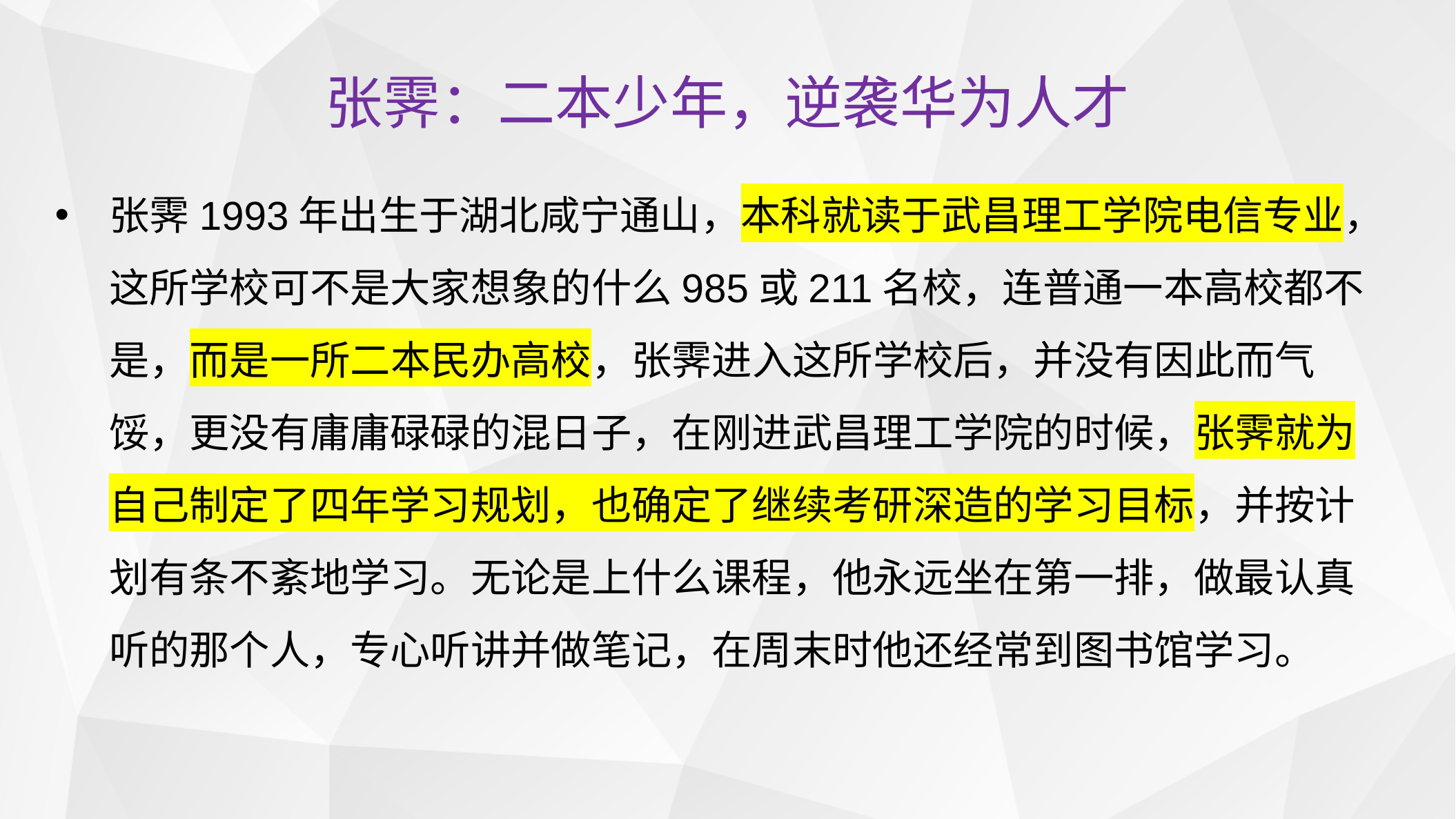

# 张霁：二本少年，逆袭华为人才
张霁1993年出生于湖北咸宁通山，本科就读于武昌理工学院电信专业，这所学校可不是大家想象的什么985或211名校，连普通一本高校都不是，而是一所二本民办高校，张霁进入这所学校后，并没有因此而气馁，更没有庸庸碌碌的混日子，在刚进武昌理工学院的时候，张霁就为自己制定了四年学习规划，也确定了继续考研深造的学习目标，并按计划有条不紊地学习。无论是上什么课程，他永远坐在第一排，做最认真听的那个人，专心听讲并做笔记，在周末时他还经常到图书馆学习。